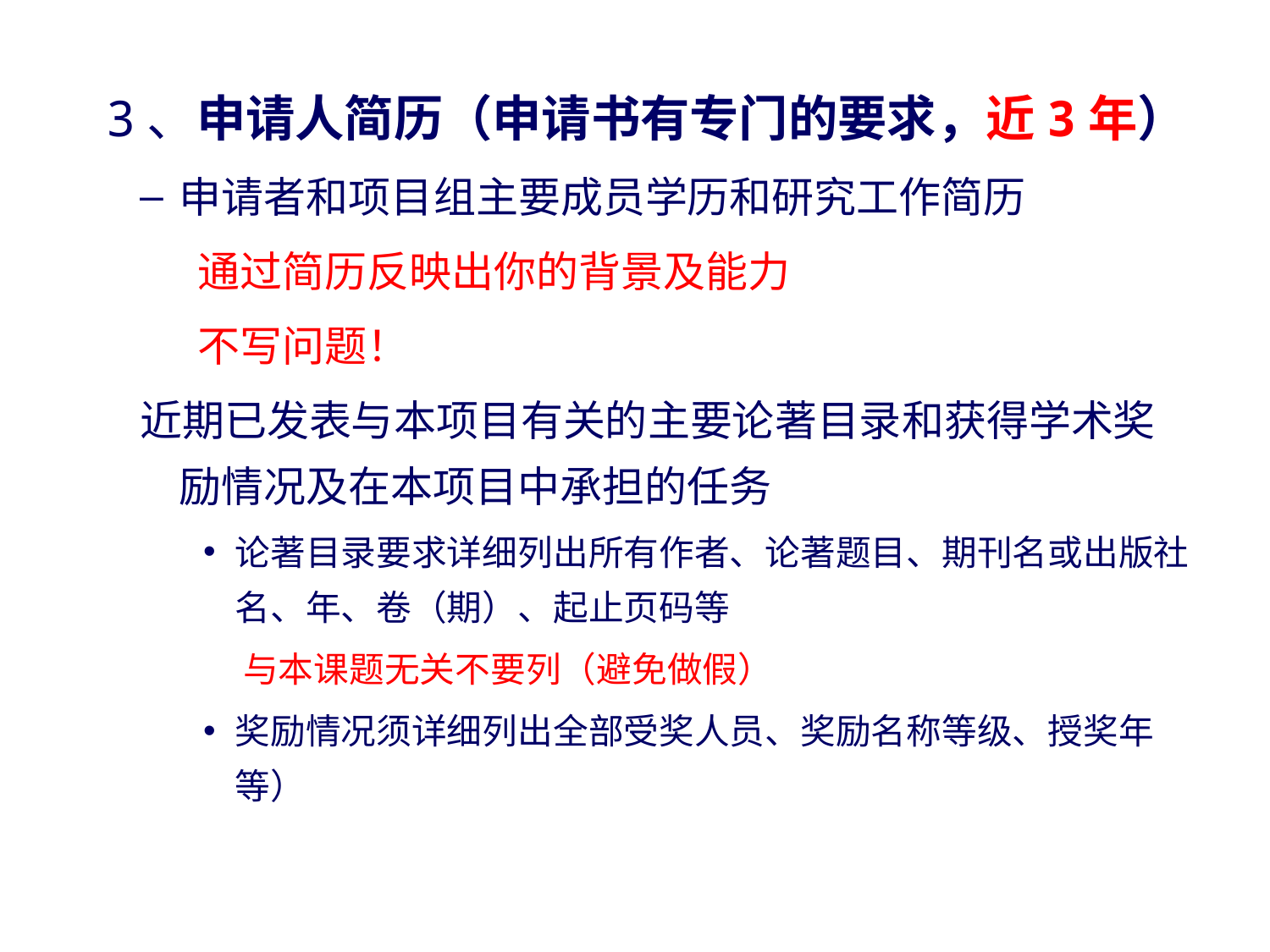

3、申请人简历（申请书有专门的要求，近3年）
申请者和项目组主要成员学历和研究工作简历
     通过简历反映出你的背景及能力
     不写问题！
近期已发表与本项目有关的主要论著目录和获得学术奖励情况及在本项目中承担的任务
论著目录要求详细列出所有作者、论著题目、期刊名或出版社名、年、卷（期）、起止页码等
    与本课题无关不要列（避免做假）
奖励情况须详细列出全部受奖人员、奖励名称等级、授奖年等）